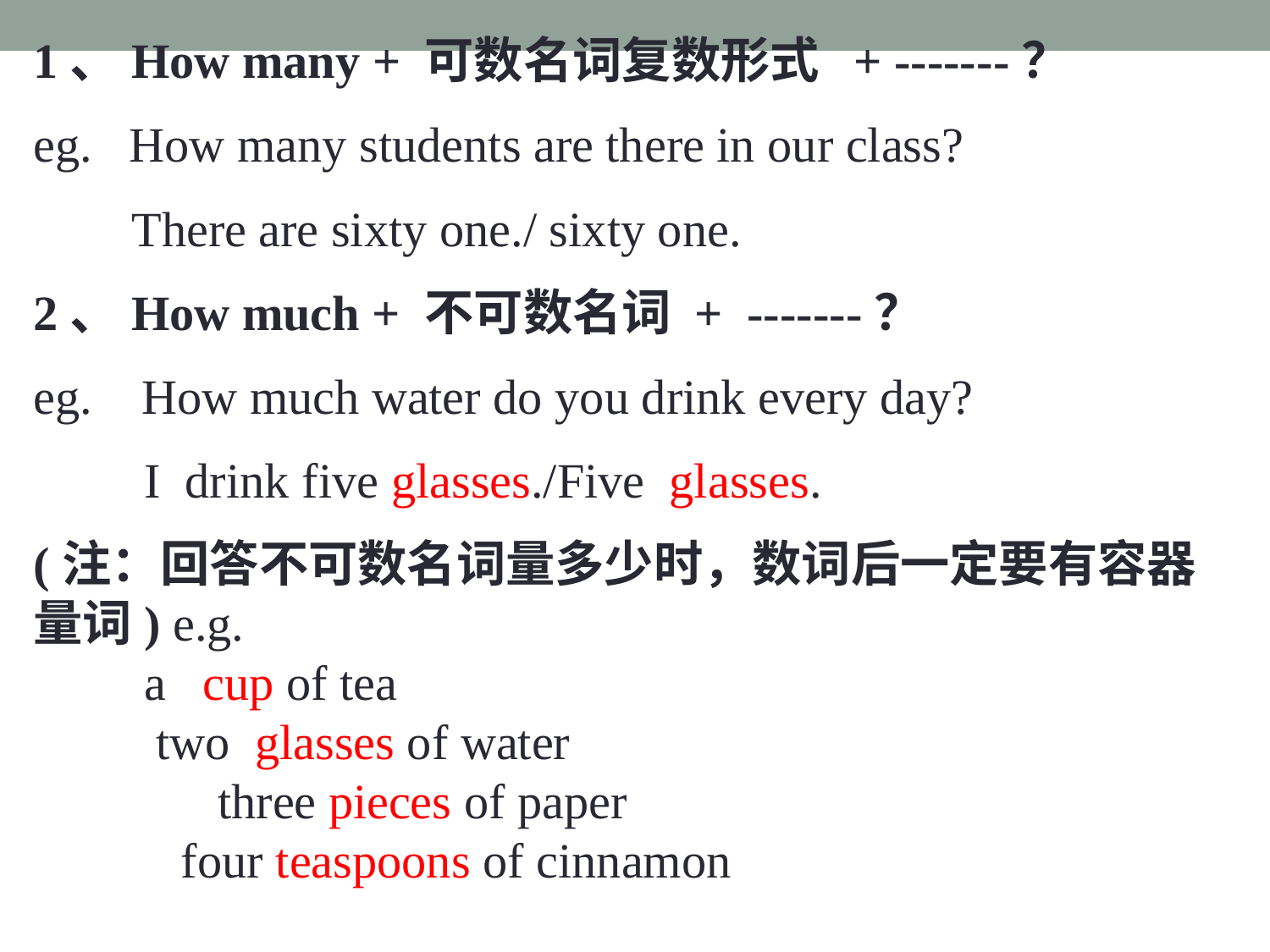

1、How many + 可数名词复数形式  + -------？
eg.   How many students are there in our class?
        There are sixty one./ sixty one.
2、How much + 不可数名词 +  -------？
eg.    How much water do you drink every day?
         I  drink five glasses./Five  glasses.
(注：回答不可数名词量多少时，数词后一定要有容器量词) e.g.                                                                                          a   cup of tea                                                                               two  glasses of water                                                                      three pieces of paper                                                              four teaspoons of cinnamon